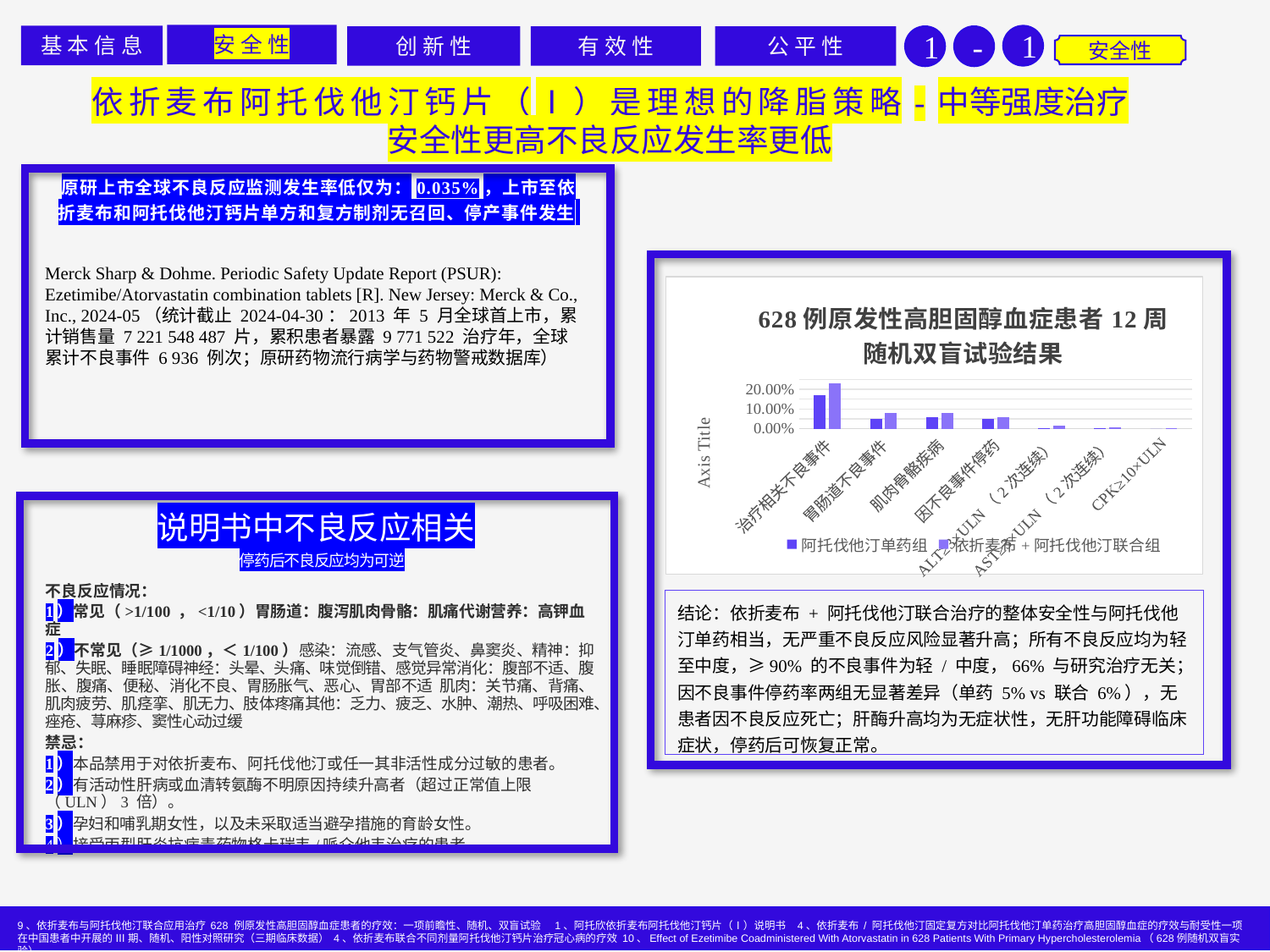

# 安全性
基本信息
1
创新性
有效性
公平性
1
-
安全性
依折麦布阿托伐他汀钙片（Ⅰ）是理想的降脂策略-中等强度治疗安全性更高不良反应发生率更低

原研上市全球不良反应监测发生率低仅为：0.035%，上市至依折麦布和阿托伐他汀钙片单方和复方制剂无召回、停产事件发生
安全性相关数据

Merck Sharp & Dohme. Periodic Safety Update Report (PSUR): Ezetimibe/Atorvastatin combination tablets [R]. New Jersey: Merck & Co., Inc., 2024-05（统计截止 2024-04-30：2013 年 5 月全球首上市，累计销售量 7 221 548 487 片，累积患者暴露 9 771 522 治疗年，全球累计不良事件 6 936 例次；原研药物流行病学与药物警戒数据库）

### Chart: 628例原发性高胆固醇血症患者12周随机双盲试验结果

| Category | 阿托伐他汀单药组 | 依折麦布+阿托伐他汀联合组 |
|---|---|---|
| 治疗相关不良事件 | 0.17 | 0.23 |
| 胃肠道不良事件 | 0.05 | 0.08 |
| 肌肉骨骼疾病 | 0.06 | 0.08 |
| 因不良事件停药 | 0.05 | 0.06 |
| ALT≥3×ULN（2次连续） | 0.004 | 0.016 |
| AST≥3×ULN（2次连续） | 0.004 | 0.008 |
| CPK≥10×ULN | 0.0 | 0.004 |
说明书中不良反应相关
停药后不良反应均为可逆
不良反应情况：
1）常见（>1/100 ，<1/10）胃肠道：腹泻肌肉骨骼：肌痛代谢营养：高钾血症
2）不常见（≥1/1000，＜1/100）感染：流感、支气管炎、鼻窦炎、精神：抑郁、失眠、睡眠障碍神经：头晕、头痛、味觉倒错、感觉异常消化：腹部不适、腹胀、腹痛、便秘、消化不良、胃肠胀气、恶心、胃部不适  肌肉：关节痛、背痛、肌肉疲劳、肌痉挛、肌无力、肢体疼痛其他：乏力、疲乏、水肿、潮热、呼吸困难、痤疮、荨麻疹、窦性心动过缓
禁忌：
1）本品禁用于对依折麦布、阿托伐他汀或任一其非活性成分过敏的患者。
2）有活动性肝病或血清转氨酶不明原因持续升高者（超过正常值上限（ULN）3 倍）。
3）孕妇和哺乳期女性，以及未采取适当避孕措施的育龄女性。
4）接受丙型肝炎抗病毒药物格卡瑞韦/哌仑他韦治疗的患者。

结论：依折麦布 + 阿托伐他汀联合治疗的整体安全性与阿托伐他汀单药相当，无严重不良反应风险显著升高；所有不良反应均为轻至中度，≥90% 的不良事件为轻 / 中度，66% 与研究治疗无关；
因不良事件停药率两组无显著差异（单药 5% vs 联合 6%），无患者因不良反应死亡；肝酶升高均为无症状性，无肝功能障碍临床症状，停药后可恢复正常。

9、依折麦布与阿托伐他汀联合应用治疗 628 例原发性高胆固醇血症患者的疗效：一项前瞻性、随机、双盲试验     1、阿托欣依折麦布阿托伐他汀钙片（Ⅰ）说明书    4、依折麦布 / 阿托伐他汀固定复方对比阿托伐他汀单药治疗高胆固醇血症的疗效与耐受性一项在中国患者中开展的 Ⅲ 期、随机、阳性对照研究（三期临床数据） 4、依折麦布联合不同剂量阿托伐他汀钙片治疗冠心病的疗效 10、Effect of Ezetimibe Coadministered With Atorvastatin in 628 Patients With Primary Hypercholesterolemia（628例随机双盲实验）